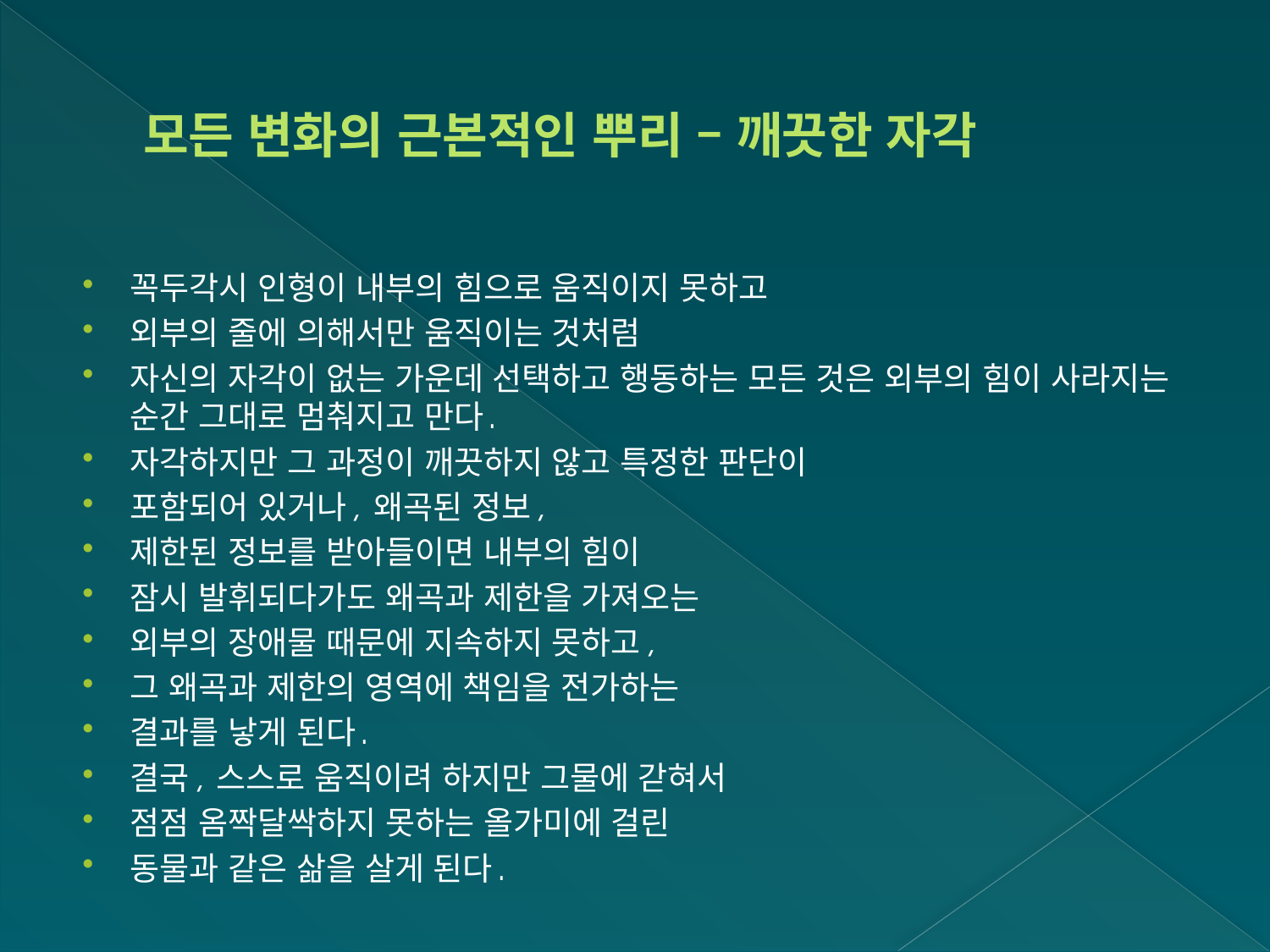

# 모든 변화의 근본적인 뿌리 – 깨끗한 자각
꼭두각시 인형이 내부의 힘으로 움직이지 못하고
외부의 줄에 의해서만 움직이는 것처럼
자신의 자각이 없는 가운데 선택하고 행동하는 모든 것은 외부의 힘이 사라지는 순간 그대로 멈춰지고 만다.
자각하지만 그 과정이 깨끗하지 않고 특정한 판단이
포함되어 있거나, 왜곡된 정보,
제한된 정보를 받아들이면 내부의 힘이
잠시 발휘되다가도 왜곡과 제한을 가져오는
외부의 장애물 때문에 지속하지 못하고,
그 왜곡과 제한의 영역에 책임을 전가하는
결과를 낳게 된다.
결국, 스스로 움직이려 하지만 그물에 갇혀서
점점 옴짝달싹하지 못하는 올가미에 걸린
동물과 같은 삶을 살게 된다.